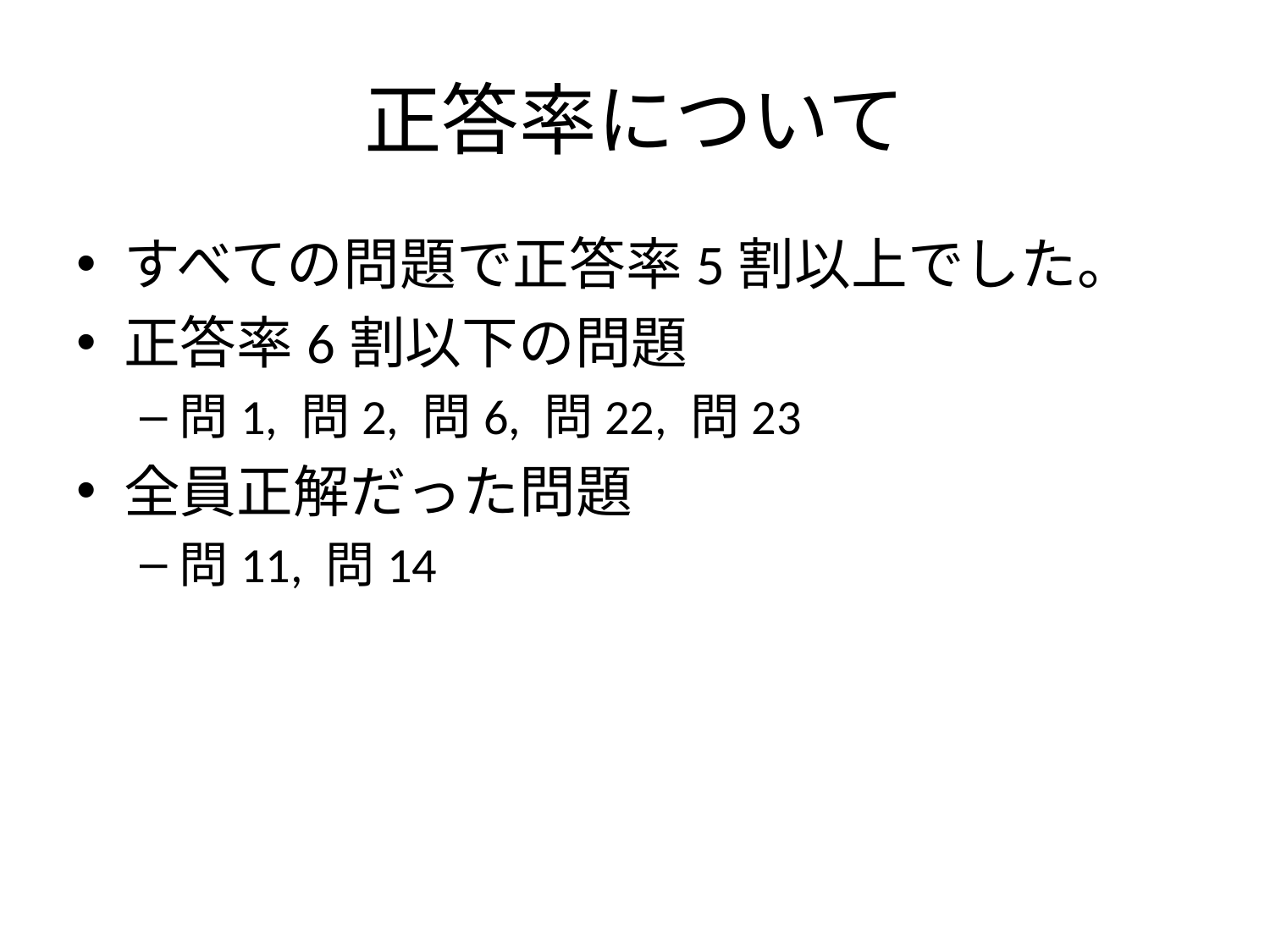

# 正答率について
すべての問題で正答率5割以上でした。
正答率6割以下の問題
問1, 問2, 問6, 問22, 問23
全員正解だった問題
問11, 問14